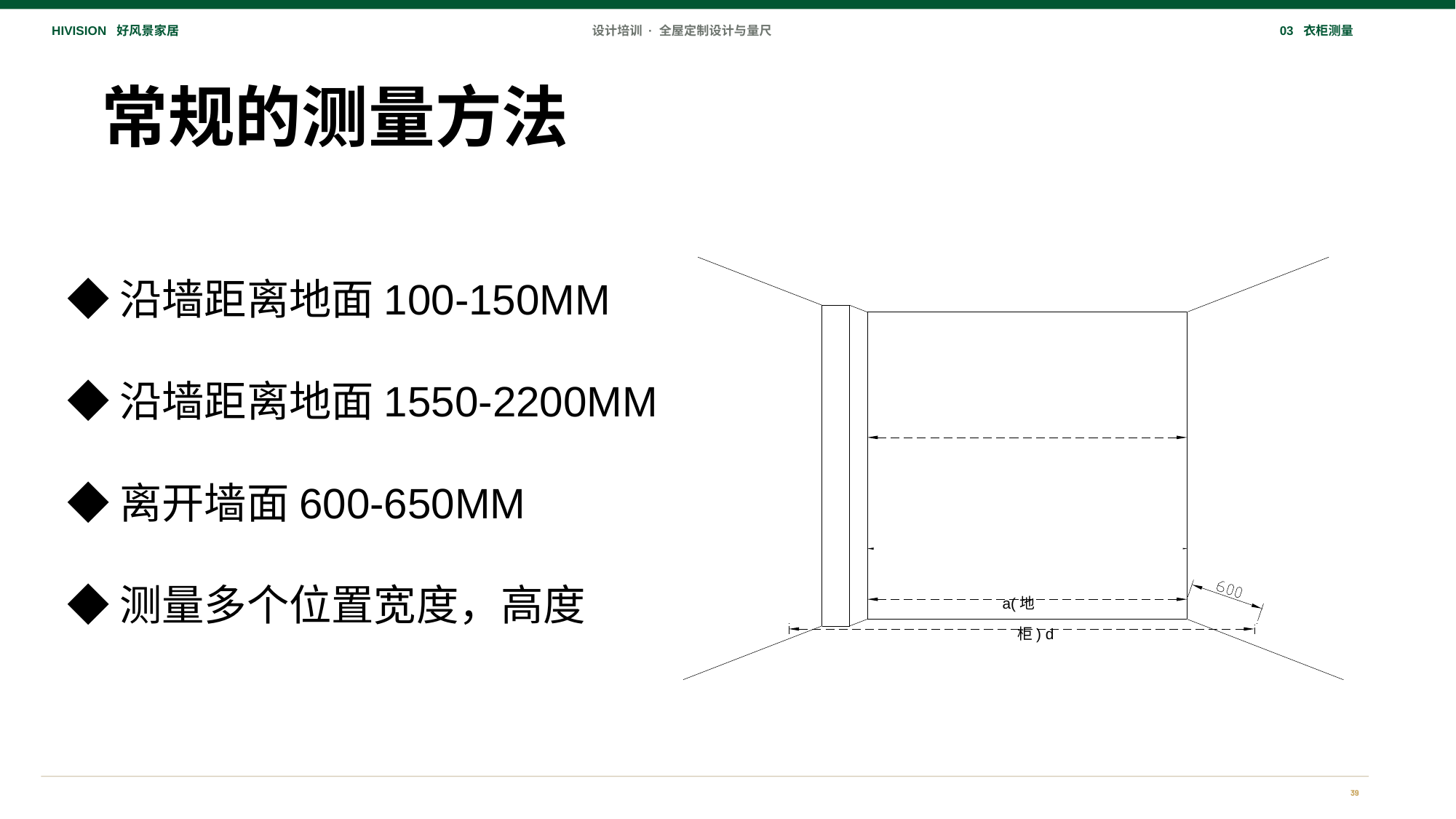

HIVISION  好风景家居
设计培训 · 全屋定制设计与量尺
03  衣柜测量
# 常规的测量方法

◆沿墙距离地面100-150MM

◆沿墙距离地面1550-2200MM

◆离开墙面600-650MM

◆测量多个位置宽度，高度

c(吊柜)

b(台面)

a(地柜) d

39